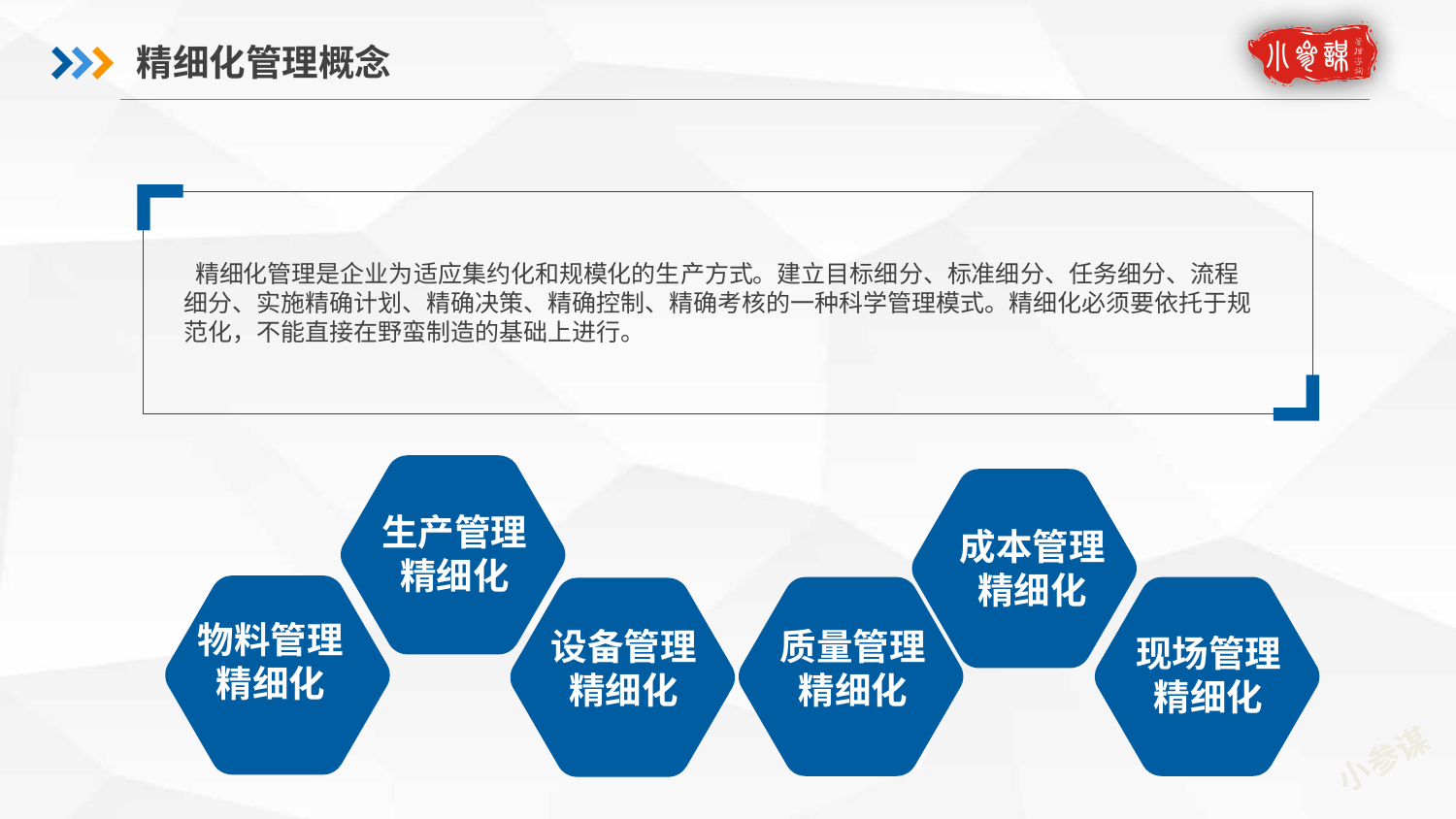

精细化管理概念

 精细化管理是企业为适应集约化和规模化的生产方式。建立目标细分、标准细分、任务细分、流程细分、实施精确计划、精确决策、精确控制、精确考核的一种科学管理模式。精细化必须要依托于规范化，不能直接在野蛮制造的基础上进行。

生产管理精细化
成本管理精细化

物料管理精细化
设备管理精细化
质量管理精细化
现场管理精细化